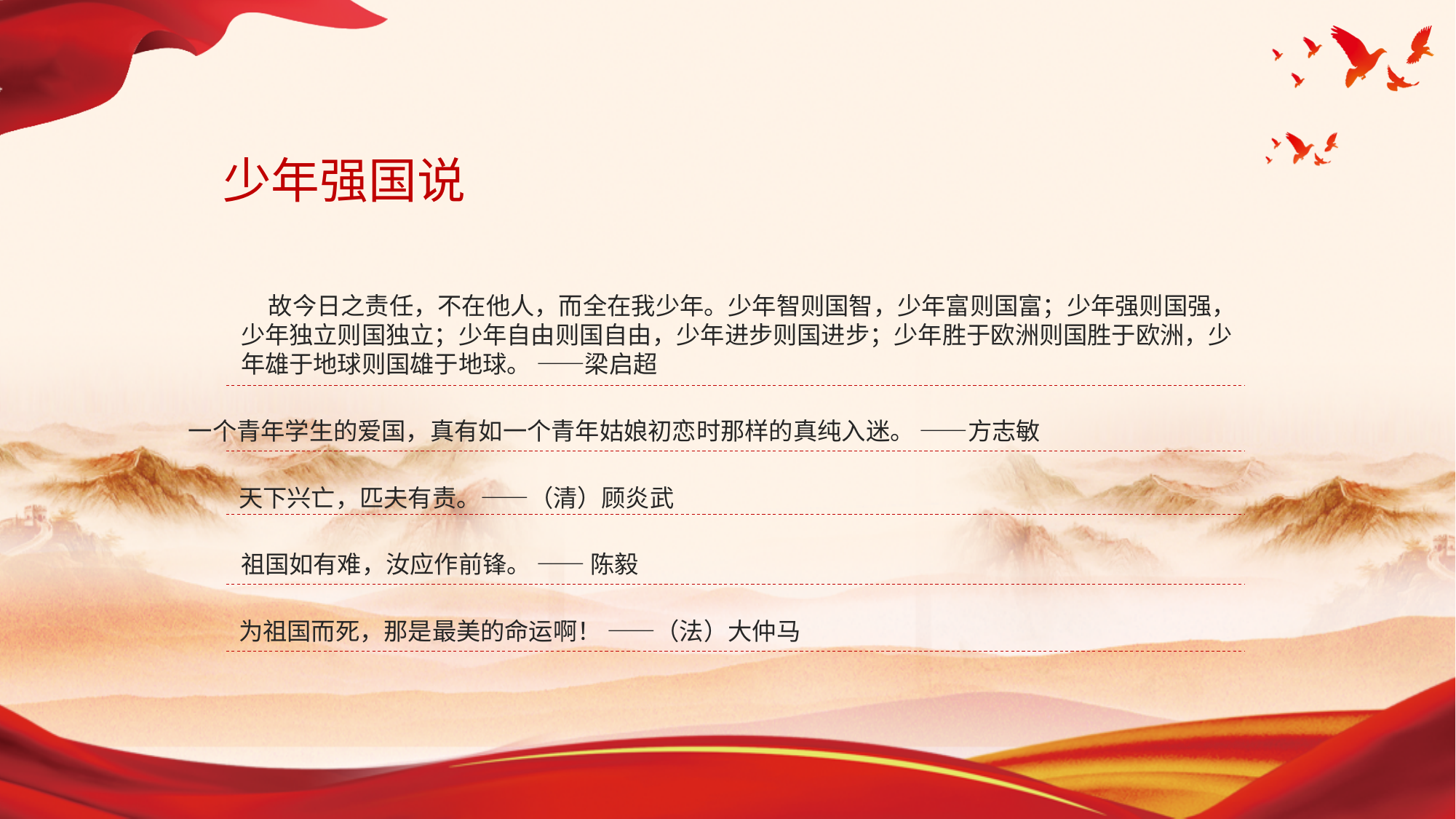

少年强国说
    故今日之责任，不在他人，而全在我少年。少年智则国智，少年富则国富；少年强则国强，少年独立则国独立；少年自由则国自由，少年进步则国进步；少年胜于欧洲则国胜于欧洲，少年雄于地球则国雄于地球。 ——梁启超
        一个青年学生的爱国，真有如一个青年姑娘初恋时那样的真纯入迷。 ——方志敏
天下兴亡，匹夫有责。——（清）顾炎武
祖国如有难，汝应作前锋。 —— 陈毅
为祖国而死，那是最美的命运啊！ ——（法）大仲马